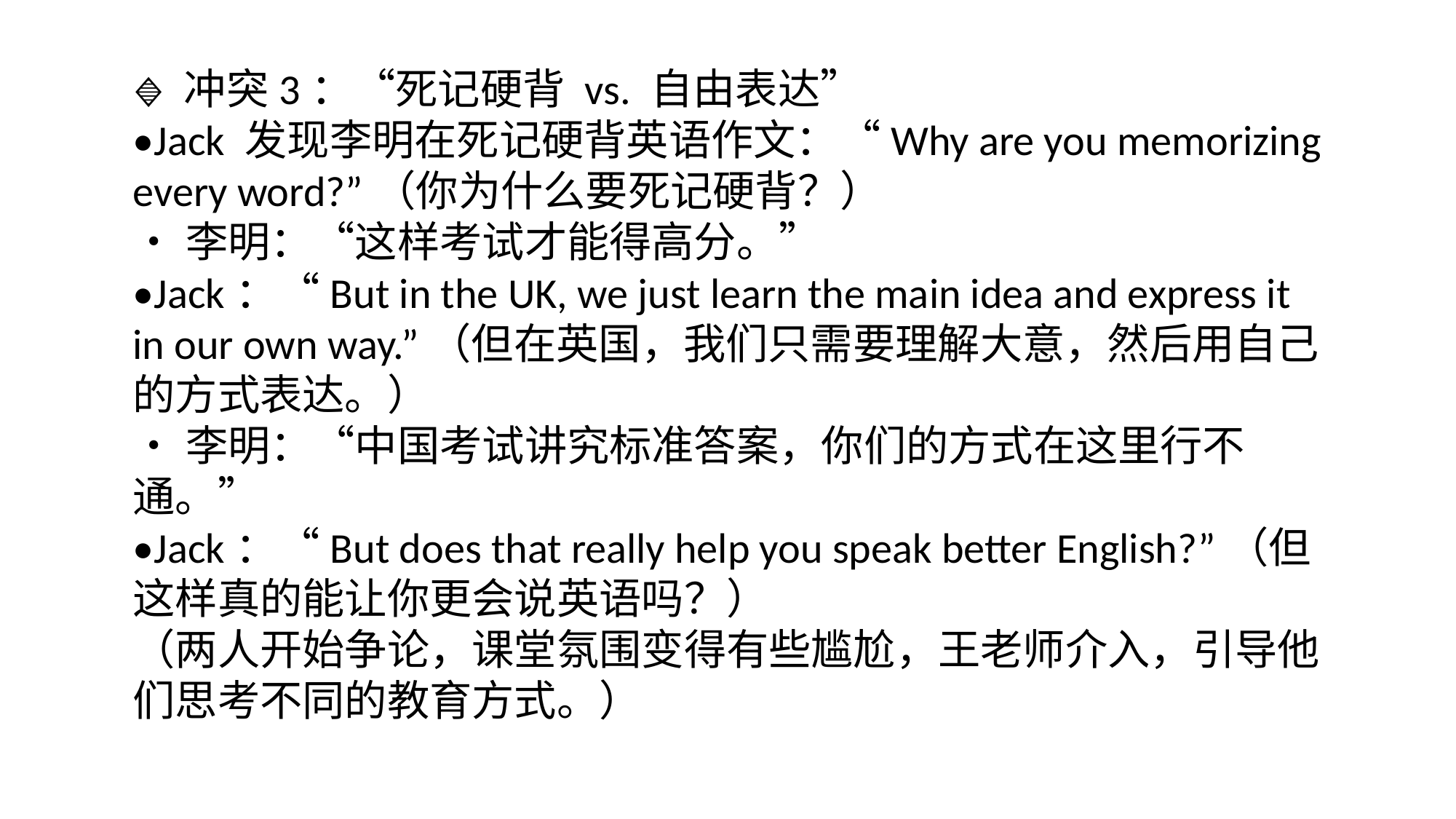

🔹 冲突3：“死记硬背 vs. 自由表达”
•Jack 发现李明在死记硬背英语作文：“Why are you memorizing every word?”（你为什么要死记硬背？）
•李明：“这样考试才能得高分。”
•Jack：“But in the UK, we just learn the main idea and express it in our own way.”（但在英国，我们只需要理解大意，然后用自己的方式表达。）
•李明：“中国考试讲究标准答案，你们的方式在这里行不通。”
•Jack：“But does that really help you speak better English?”（但这样真的能让你更会说英语吗？）
（两人开始争论，课堂氛围变得有些尴尬，王老师介入，引导他们思考不同的教育方式。）